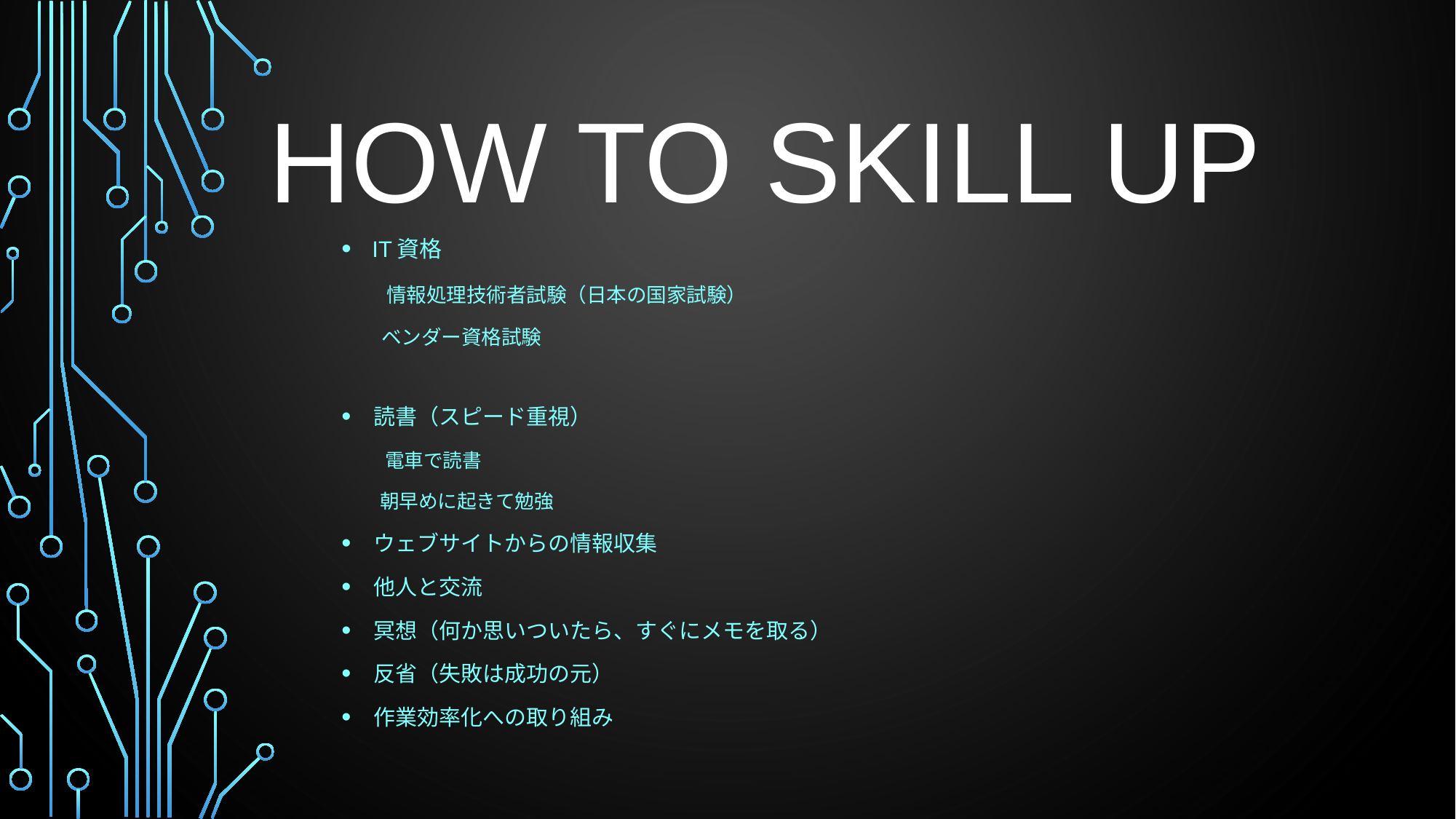

# How to skill up
IT資格
　　情報処理技術者試験（日本の国家試験）
　　ベンダー資格試験

読書（スピード重視）
　　電車で読書
　　朝早めに起きて勉強
ウェブサイトからの情報収集
他人と交流
冥想（何か思いついたら、すぐにメモを取る）
反省（失敗は成功の元）
作業効率化への取り組み